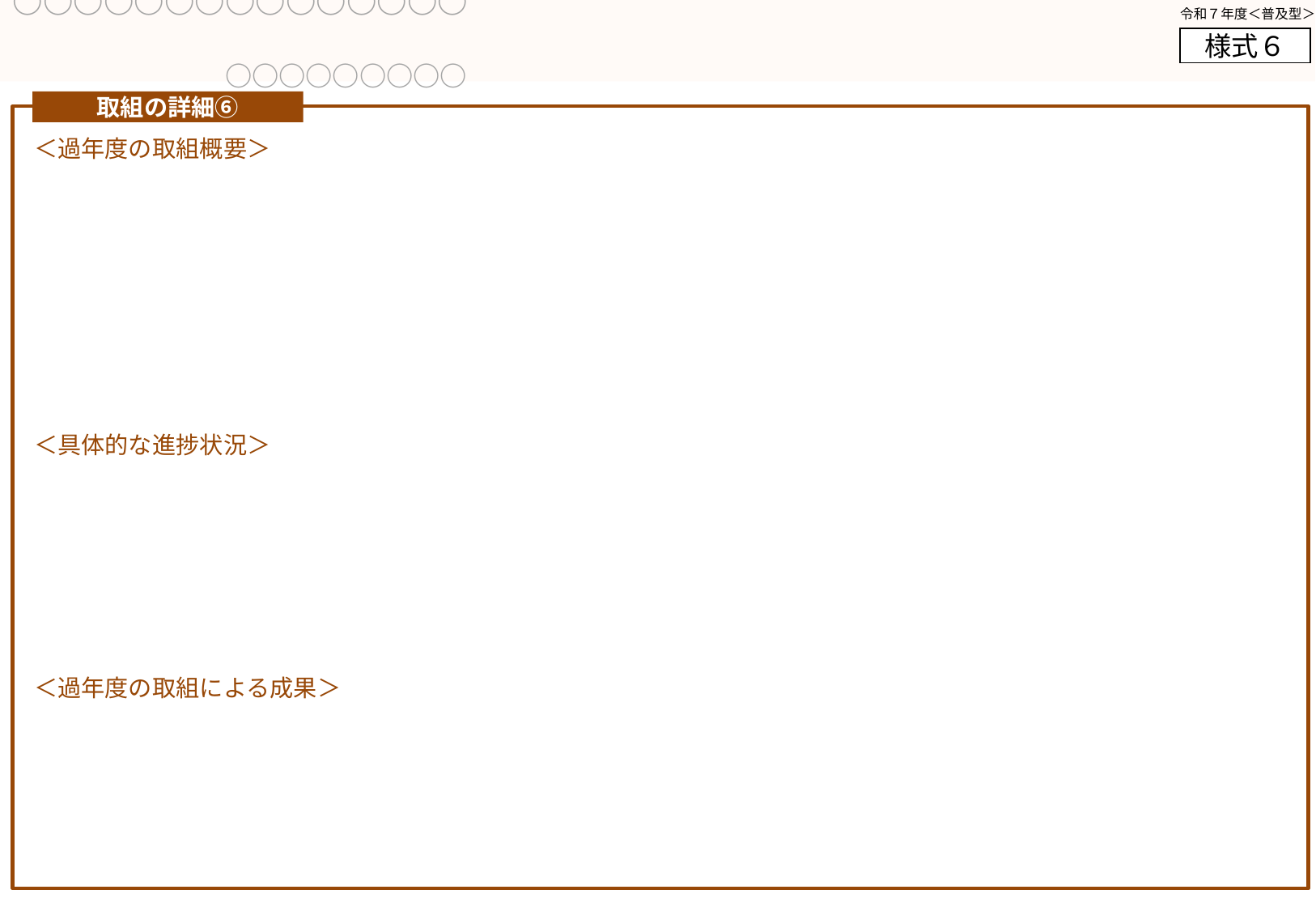

# ○○○○○○○○○○○○○○○ 　　　　　　　　　　　　　　　　　　　　　　　　　　　　　　　　　　　　　　　　　　　　○○○○○○○○○
取組の詳細⑥

＜過年度の取組概要＞

＜具体的な進捗状況＞

＜過年度の取組による成果＞

必要に応じて図なども活用してください
仕組みや商品が完成している場合、いつ完成したか、体制整備・周知の状況、実際に工事まで行っているかなどについて記載してください。

仕組みが完成していない場合、なぜ完成していないか、どこまで完成していて、何が未完成か、完成に向けた課題点などを記載してください。
実際に工事を行った件数など、なるべく定量的な成果を記載してください。定量的な成果がない場合は、その理由と、定性的な成果を記載してください。